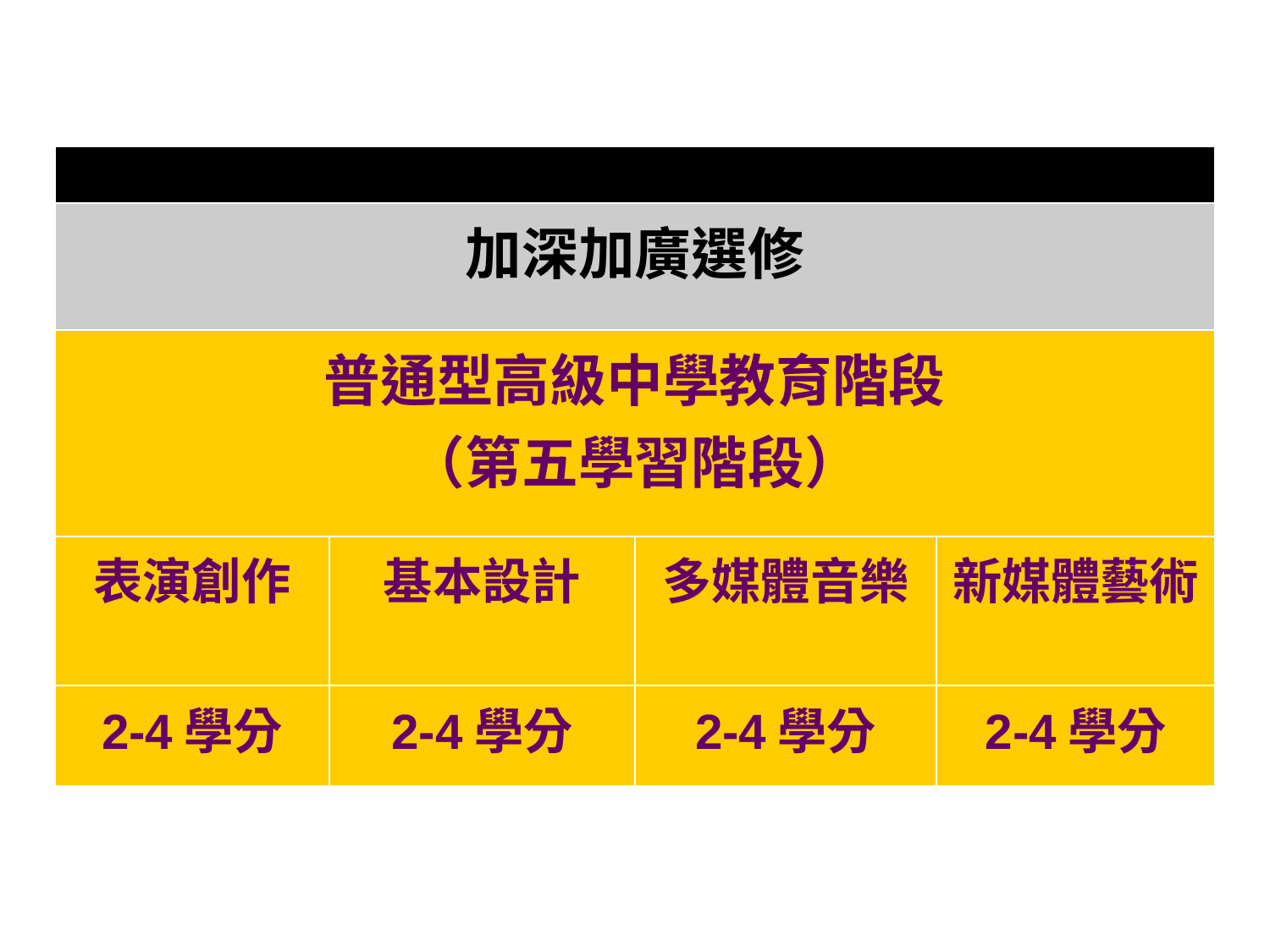

|  |  |  |  |
| --- | --- | --- | --- |
| 加深加廣選修 |  |  |  |
| 普通型高級中學教育階段 （第五學習階段） |  |  |  |
| 表演創作 | 基本設計 | 多媒體音樂 | 新媒體藝術 |
| 2-4學分 | 2-4學分 | 2-4學分 | 2-4學分 |